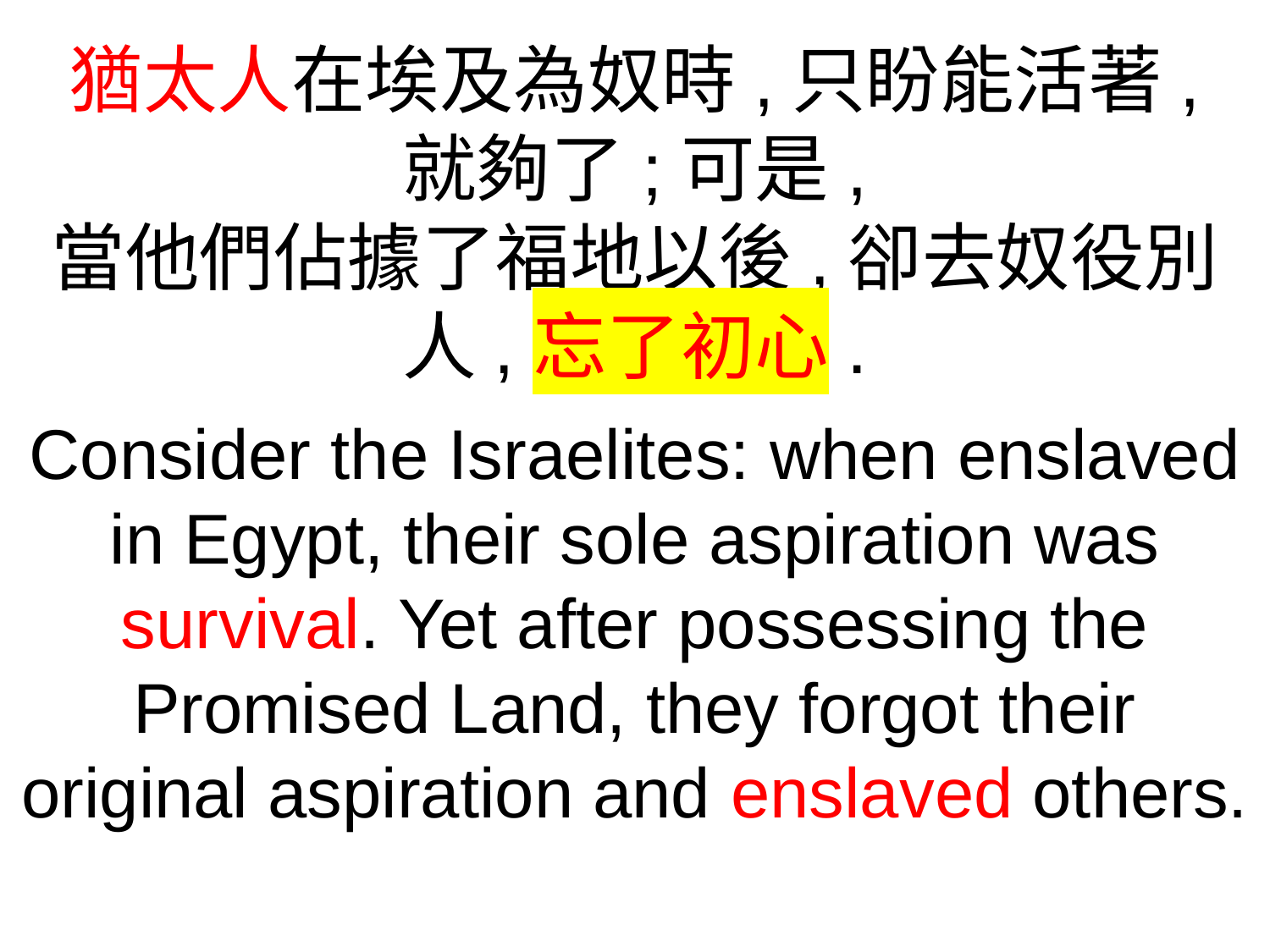

猶太人在埃及為奴時,只盼能活著,
就夠了;可是,
當他們佔據了福地以後,卻去奴役別人,忘了初心.
Consider the Israelites: when enslaved in Egypt, their sole aspiration was survival. Yet after possessing the Promised Land, they forgot their original aspiration and enslaved others.